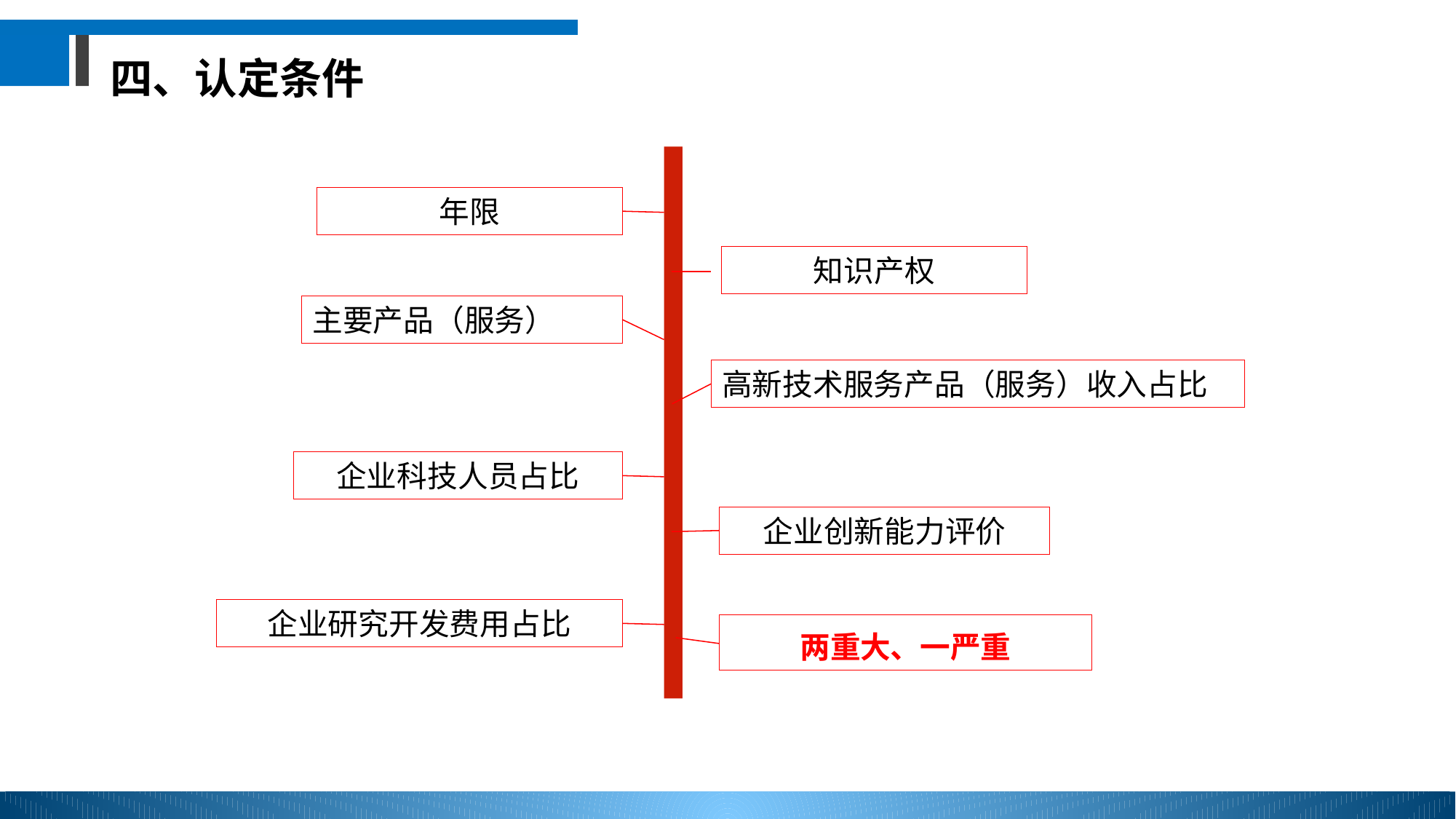

四、认定条件

年限
知识产权
主要产品（服务）
高新技术服务产品（服务）收入占比
企业科技人员占比
企业创新能力评价
企业研究开发费用占比
两重大、一严重